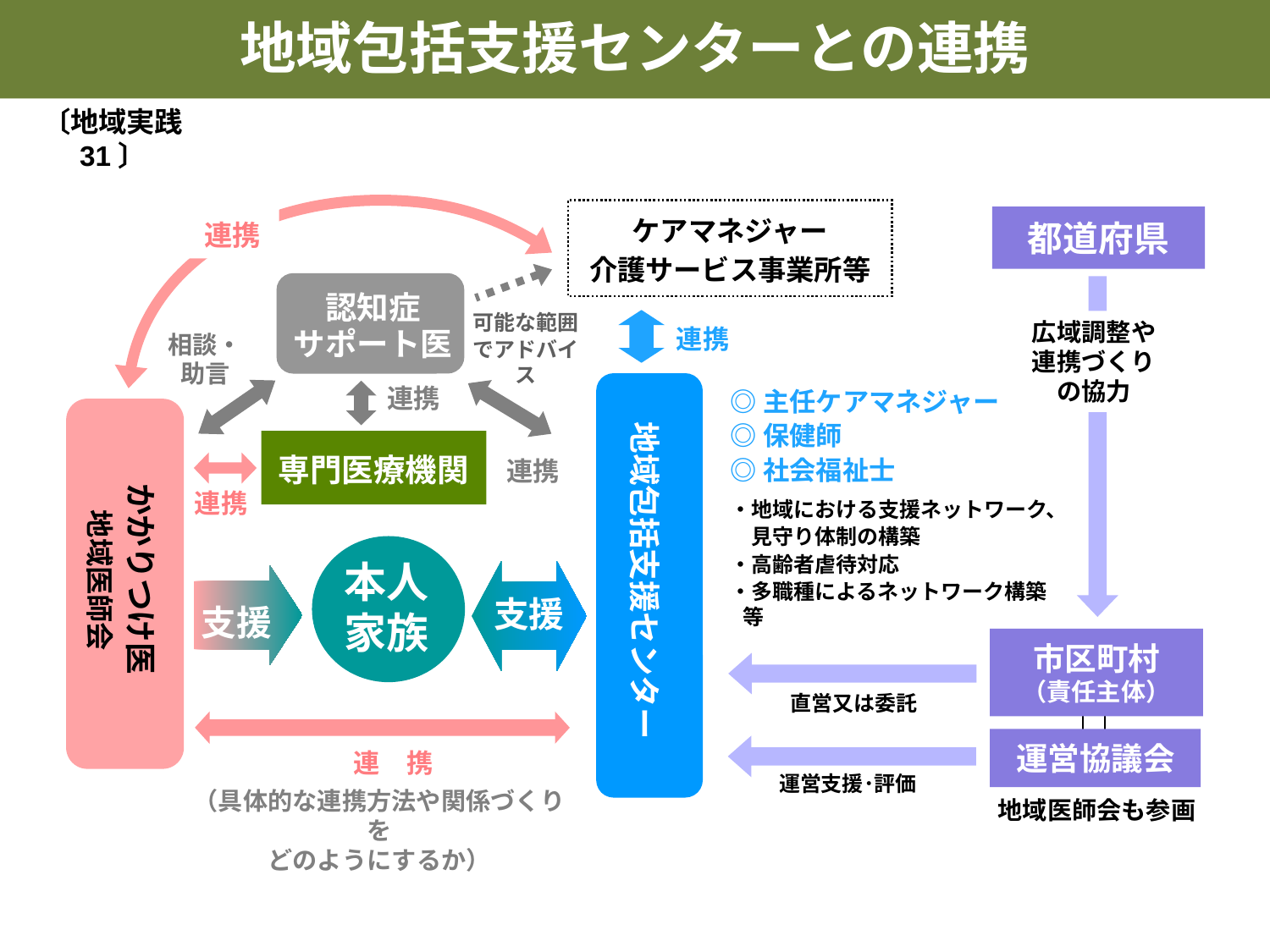

地域包括支援センターとの連携
〔地域実践 31〕

ケアマネジャー
介護サービス事業所等
都道府県
連携

認知症
サポート医
可能な範囲
でアドバイス
広域調整や連携づくりの協力

連携
相談・
助言

連携
◎主任ケアマネジャー
◎保健師
◎社会福祉士
・地域における支援ネットワーク、
　見守り体制の構築
・高齢者虐待対応
・多職種によるネットワーク構築 等

地域包括支援センター
専門医療機関

連携

かかりつけ医
連携
地域医師会

本人家族
支援
支援
市区町村
（責任主体）

直営又は委託

運営協議会
連　携
運営支援･評価
（具体的な連携方法や関係づくりを
どのようにするか）
地域医師会も参画